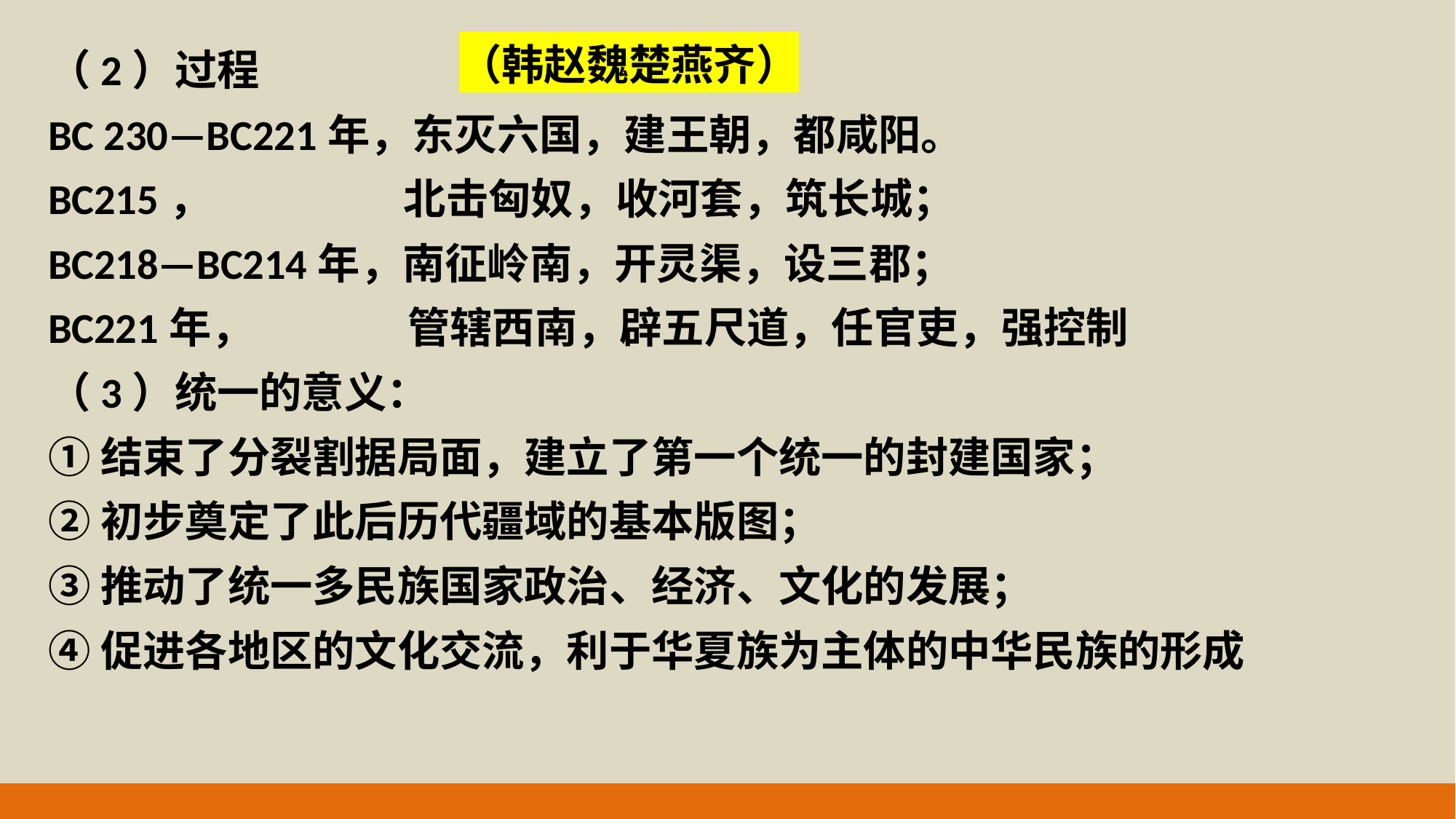

（2）过程
BC 230—BC221年，东灭六国，建王朝，都咸阳。
BC215，                    北击匈奴，收河套，筑长城；
BC218—BC214年，南征岭南，开灵渠，设三郡；
BC221年，                管辖西南，辟五尺道，任官吏，强控制
（3）统一的意义：
①结束了分裂割据局面，建立了第一个统一的封建国家；
②初步奠定了此后历代疆域的基本版图；
③推动了统一多民族国家政治、经济、文化的发展；
④促进各地区的文化交流，利于华夏族为主体的中华民族的形成

（韩赵魏楚燕齐）